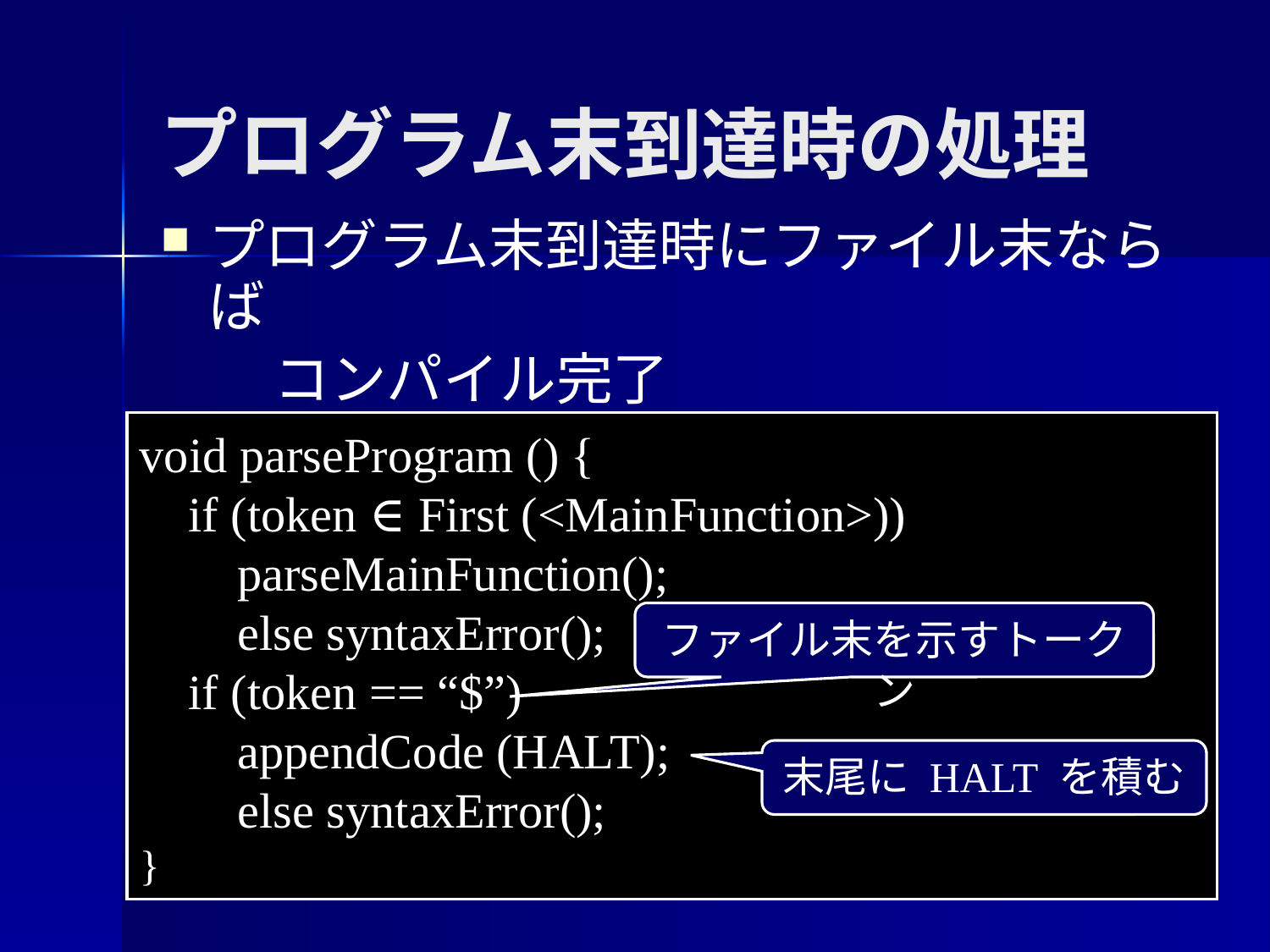

プログラム末到達時の処理
プログラム末到達時にファイル末ならば
　　コンパイル完了
void parseProgram () {
    if (token ∈ First (<MainFunction>))
        parseMainFunction();
        else syntaxError();
    if (token == “$”)
        appendCode (HALT);
        else syntaxError();
}
ファイル末を示すトークン
末尾に HALT を積む